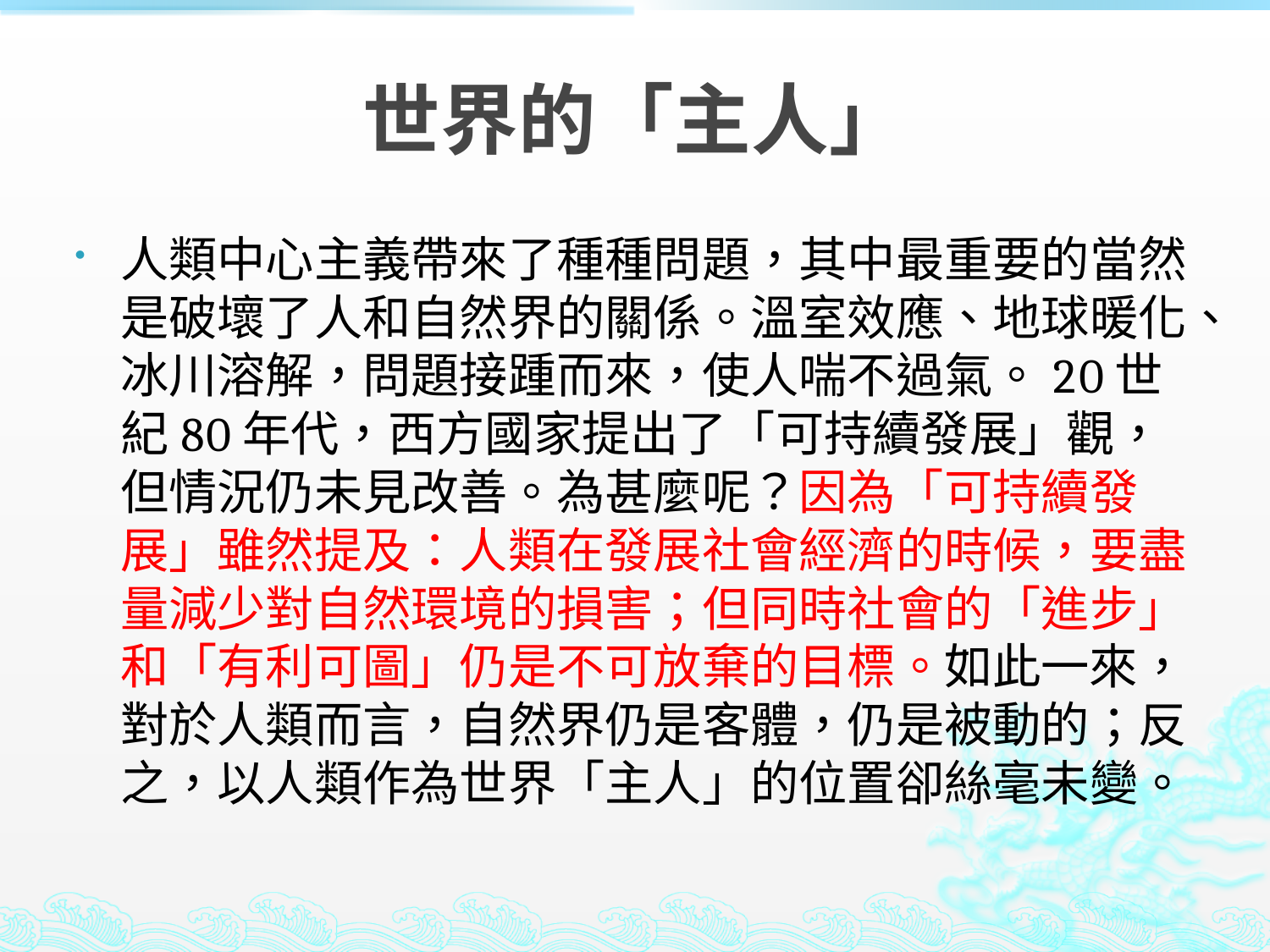

# 世界的「主人」
人類中心主義帶來了種種問題，其中最重要的當然是破壞了人和自然界的關係。溫室效應、地球暖化、冰川溶解，問題接踵而來，使人喘不過氣。20世紀80年代，西方國家提出了「可持續發展」觀，但情況仍未見改善。為甚麼呢？因為「可持續發展」雖然提及：人類在發展社會經濟的時候，要盡量減少對自然環境的損害；但同時社會的「進步」和「有利可圖」仍是不可放棄的目標。如此一來，對於人類而言，自然界仍是客體，仍是被動的；反之，以人類作為世界「主人」的位置卻絲毫未變。